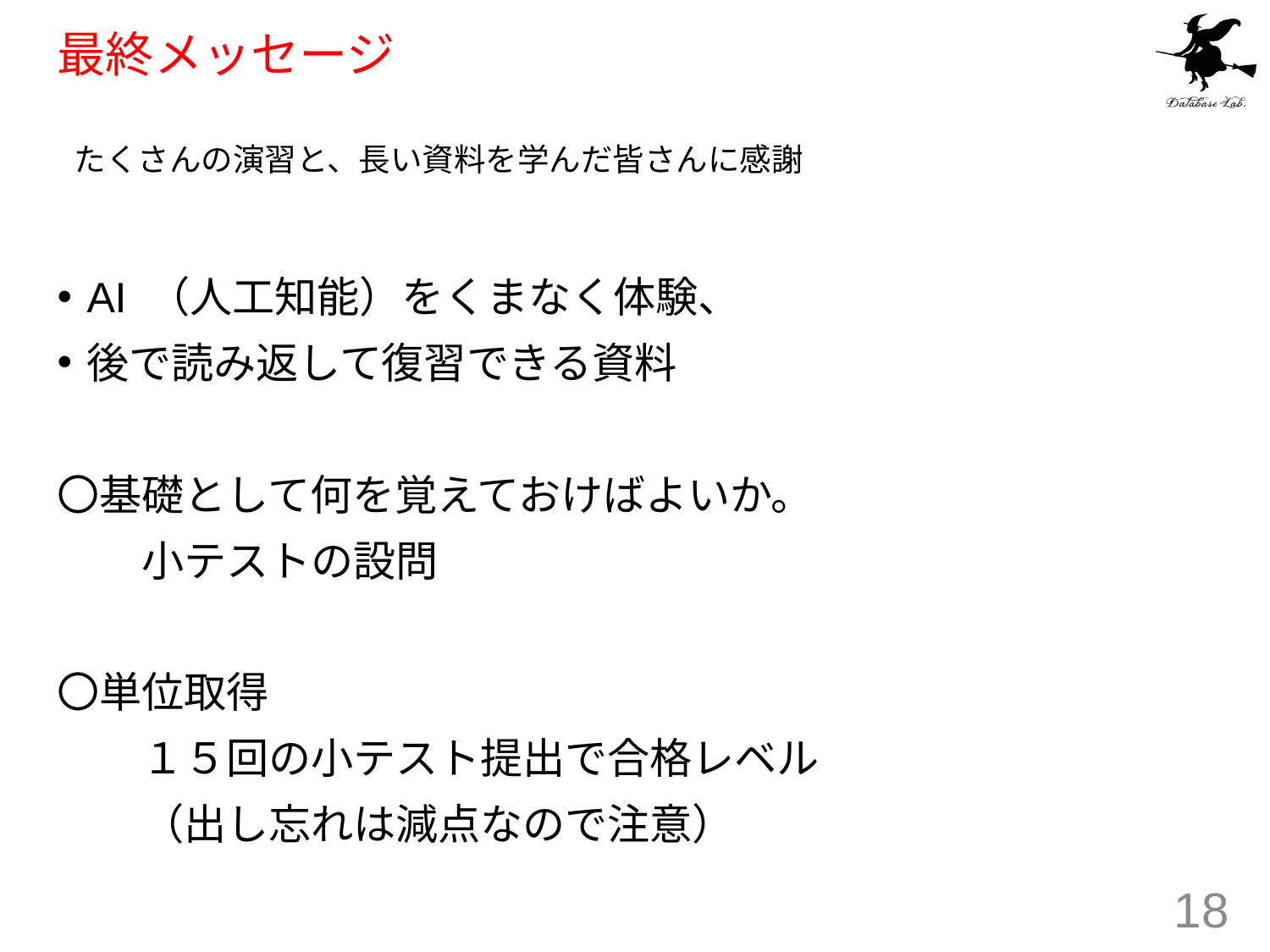

# 最終メッセージ
たくさんの演習と、長い資料を学んだ皆さんに感謝
AI （人工知能）をくまなく体験、
後で読み返して復習できる資料

〇基礎として何を覚えておけばよいか。
　　小テストの設問

〇単位取得
　　１５回の小テスト提出で合格レベル
　　（出し忘れは減点なので注意）
18